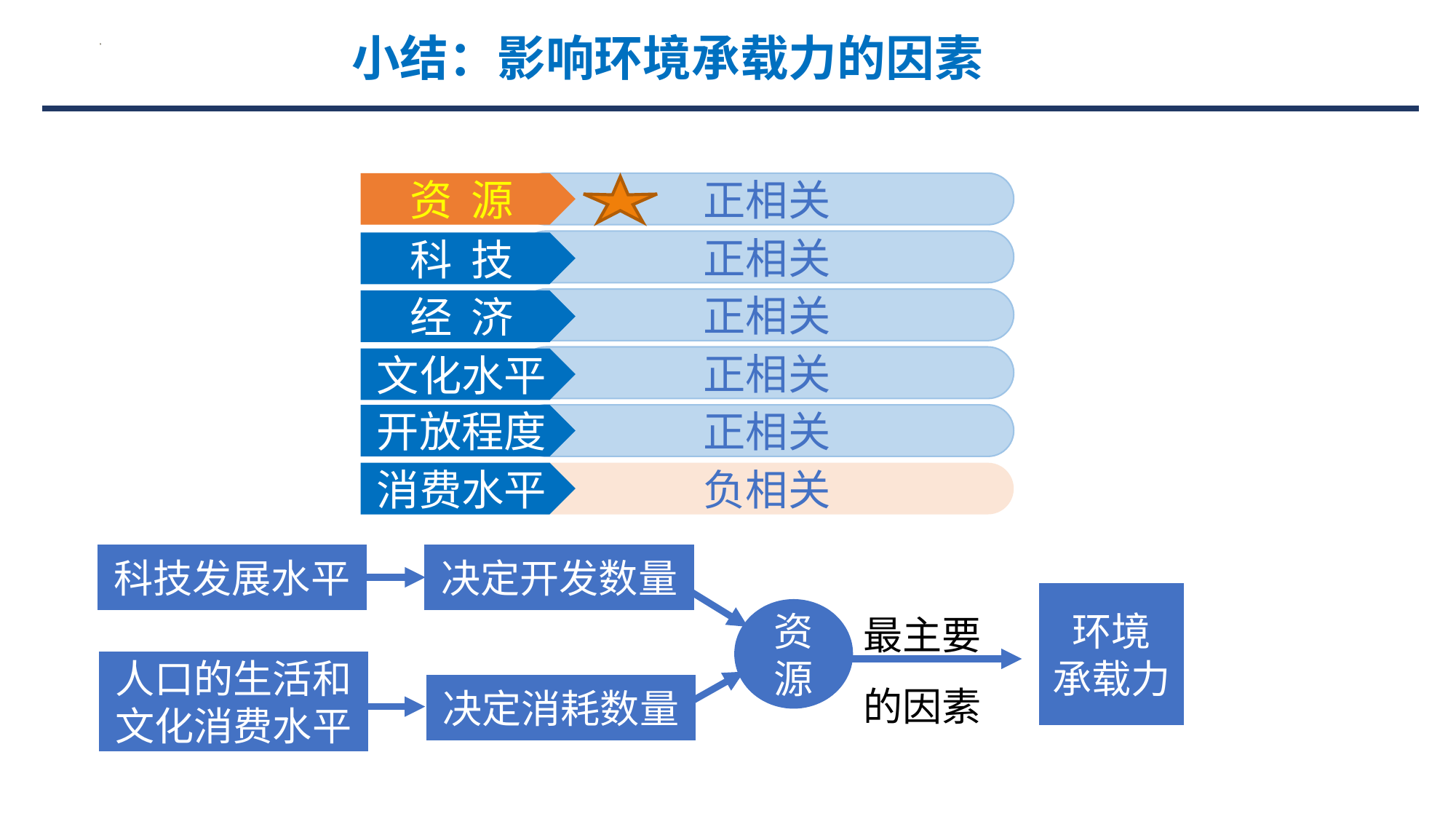

小结：影响环境承载力的因素
资  源
正相关

正相关
科  技
正相关
经  济
正相关
文化水平
开放程度
正相关
消费水平
负相关
科技发展水平
决定开发数量
最主要的因素
环境
承载力
资源
人口的生活和文化消费水平
决定消耗数量